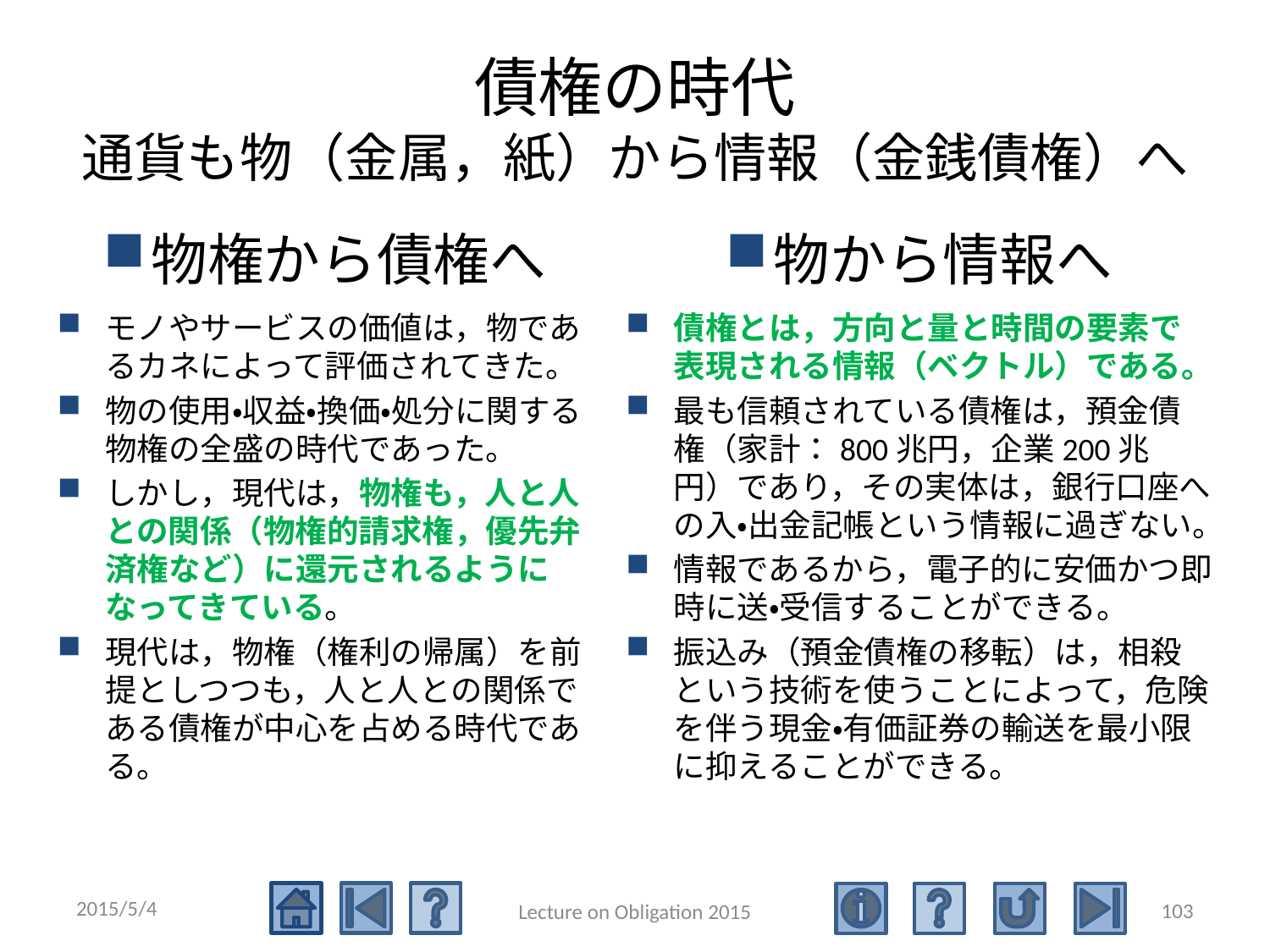

# 債権の時代 通貨も物（金属，紙）から情報（金銭債権）へ
物権から債権へ
物から情報へ
モノやサービスの価値は，物であるカネによって評価されてきた。
物の使用・収益・換価・処分に関する物権の全盛の時代であった。
しかし，現代は，物権も，人と人との関係（物権的請求権，優先弁済権など）に還元されるようになってきている。
現代は，物権（権利の帰属）を前提としつつも，人と人との関係である債権が中心を占める時代である。

債権とは，方向と量と時間の要素で表現される情報（ベクトル）である。
最も信頼されている債権は，預金債権（家計：800兆円，企業200兆円）であり，その実体は，銀行口座への入・出金記帳という情報に過ぎない。
情報であるから，電子的に安価かつ即時に送・受信することができる。
振込み（預金債権の移転）は，相殺という技術を使うことによって，危険を伴う現金・有価証券の輸送を最小限に抑えることができる。
2015/5/4
103
Lecture on Obligation 2015